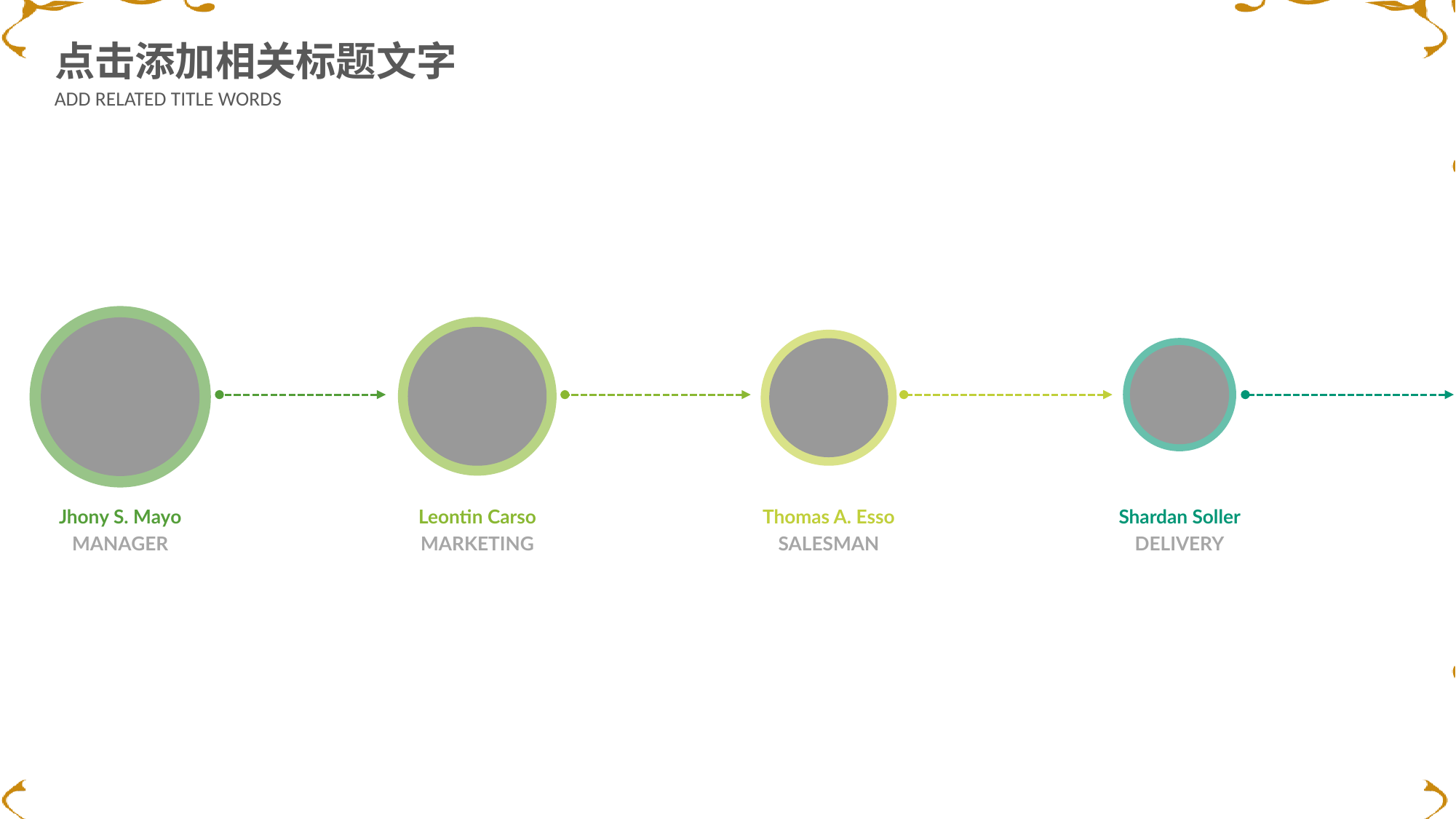

点击添加相关标题文字
ADD RELATED TITLE WORDS

Jhony S. Mayo
MANAGER
Leontin Carso
MARKETING
Thomas A. Esso
SALESMAN
Shardan Soller
DELIVERY